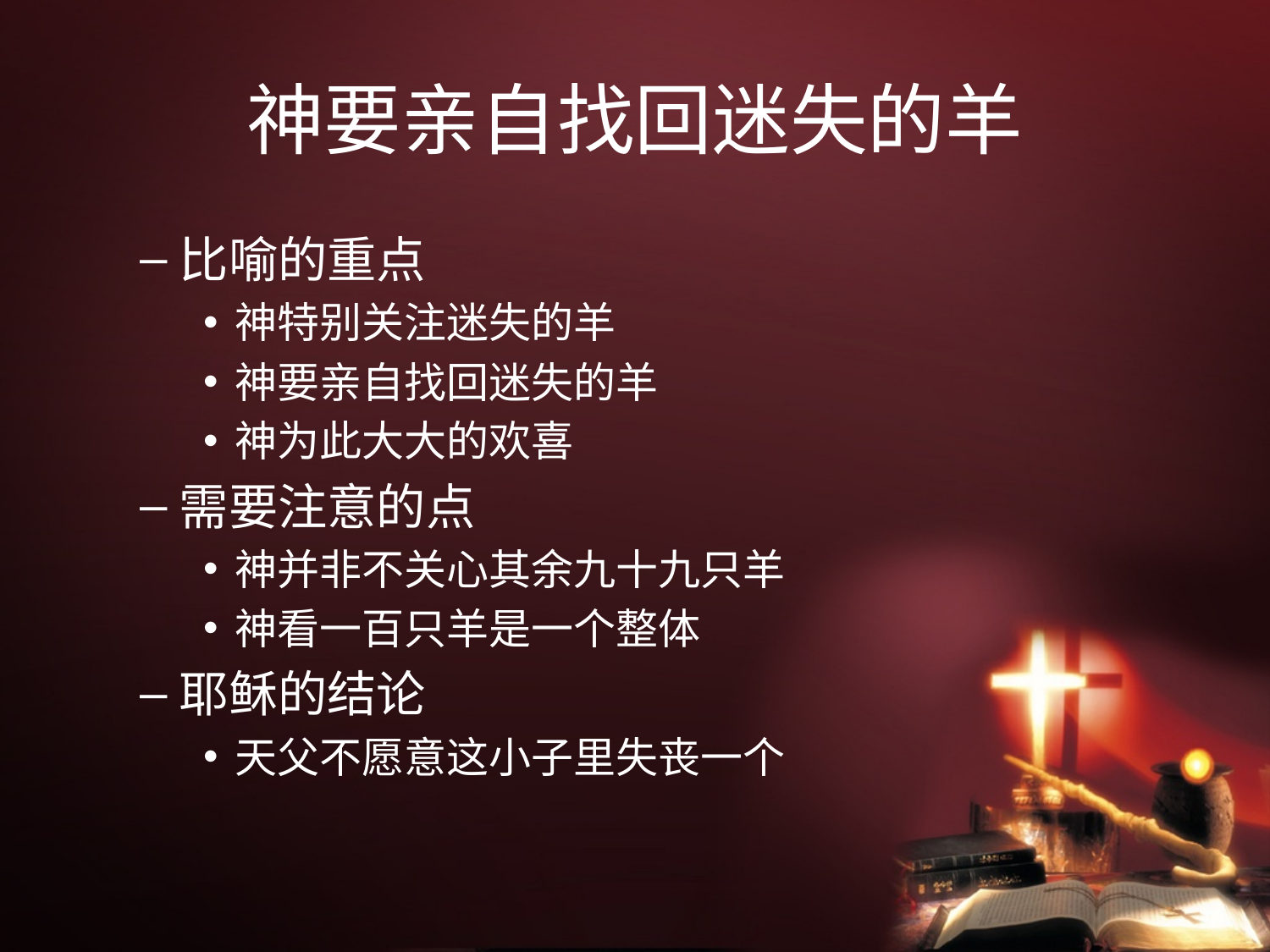

# 神要亲自找回迷失的羊
比喻的重点
神特别关注迷失的羊
神要亲自找回迷失的羊
神为此大大的欢喜
需要注意的点
神并非不关心其余九十九只羊
神看一百只羊是一个整体
耶稣的结论
天父不愿意这小子里失丧一个